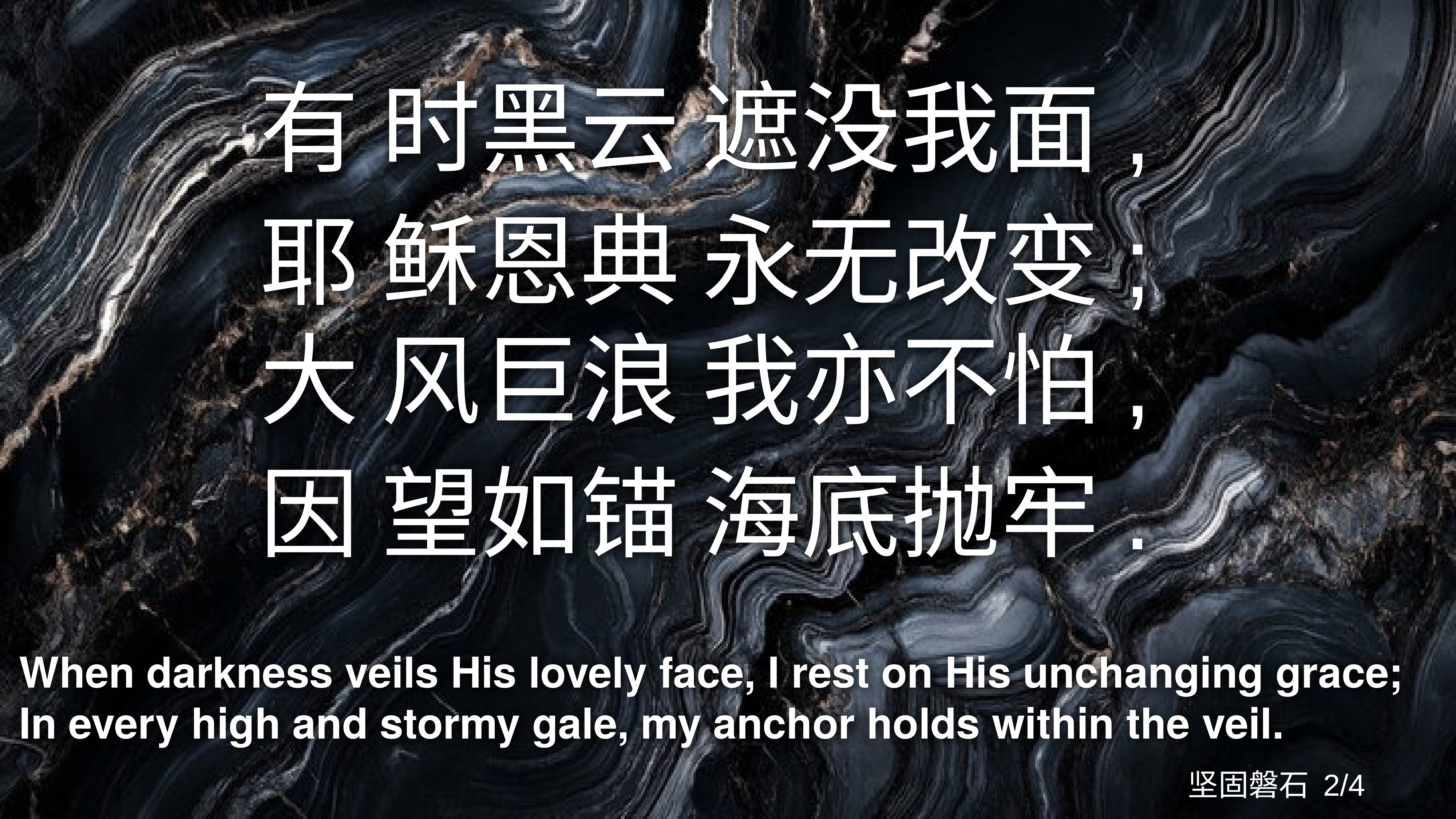

有 时黑云 遮没我面,
耶 稣恩典 永无改变;
大 风巨浪 我亦不怕,
因 望如锚 海底抛牢.
When darkness veils His lovely face, I rest on His unchanging grace;
In every high and stormy gale, my anchor holds within the veil.
坚固磐石 2/4